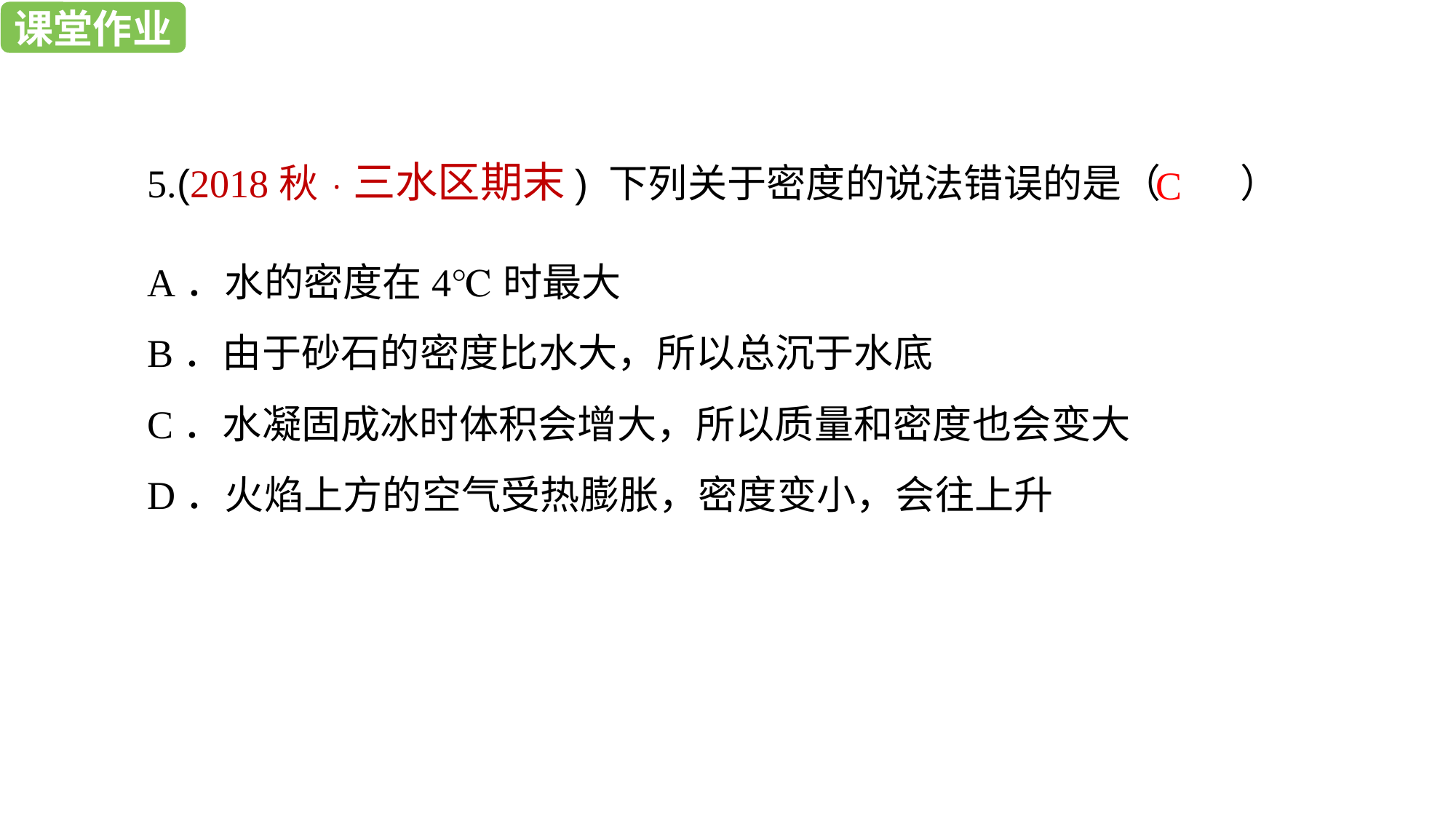

课堂作业
课堂作业
5.(2018秋·三水区期末) 下列关于密度的说法错误的是（　　）
A．水的密度在4℃时最大
B．由于砂石的密度比水大，所以总沉于水底
C．水凝固成冰时体积会增大，所以质量和密度也会变大
D．火焰上方的空气受热膨胀，密度变小，会往上升
C